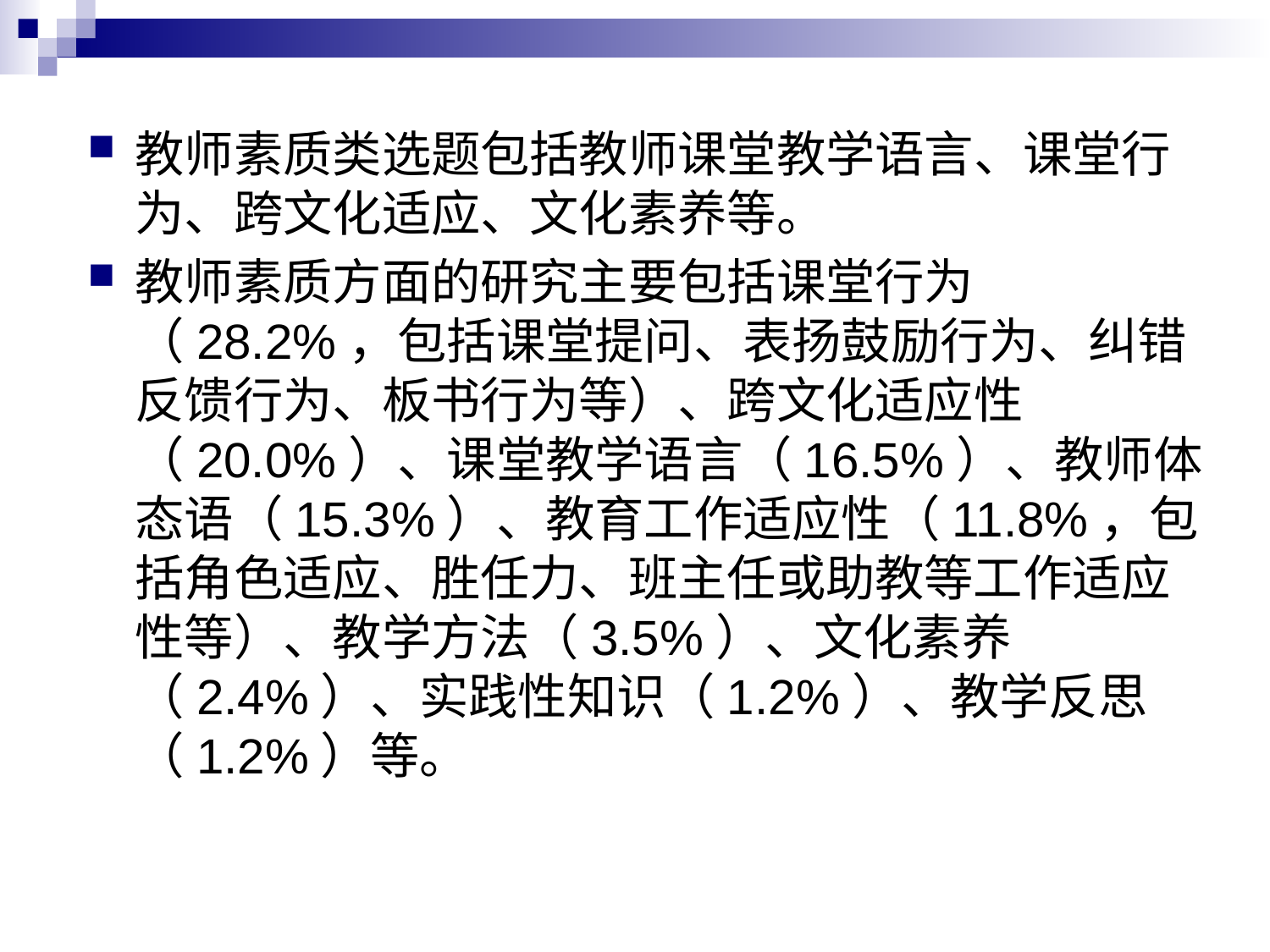

教师素质类选题包括教师课堂教学语言、课堂行为、跨文化适应、文化素养等。
教师素质方面的研究主要包括课堂行为（28.2%，包括课堂提问、表扬鼓励行为、纠错反馈行为、板书行为等）、跨文化适应性（20.0%）、课堂教学语言（16.5%）、教师体态语（15.3%）、教育工作适应性（11.8%，包括角色适应、胜任力、班主任或助教等工作适应性等）、教学方法（3.5%）、文化素养（2.4%）、实践性知识（1.2%）、教学反思（1.2%）等。